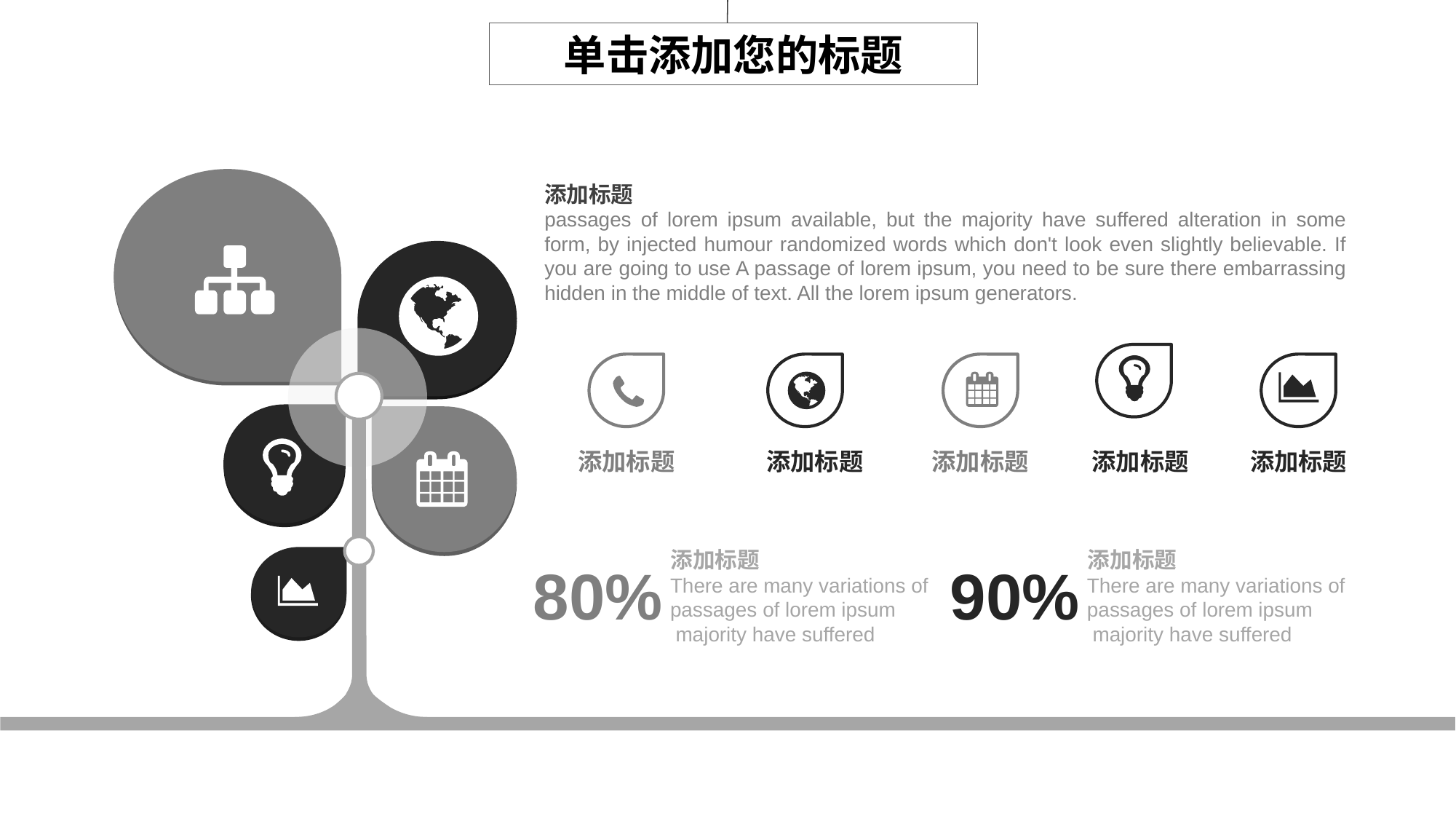

单击添加您的标题

添加标题
passages of lorem ipsum available, but the majority have suffered alteration in some form, by injected humour randomized words which don't look even slightly believable. If you are going to use A passage of lorem ipsum, you need to be sure there embarrassing hidden in the middle of text. All the lorem ipsum generators.

添加标题
添加标题
添加标题
添加标题
添加标题

添加标题
添加标题

80%
90%
There are many variations of passages of lorem ipsum
 majority have suffered
There are many variations of passages of lorem ipsum
 majority have suffered